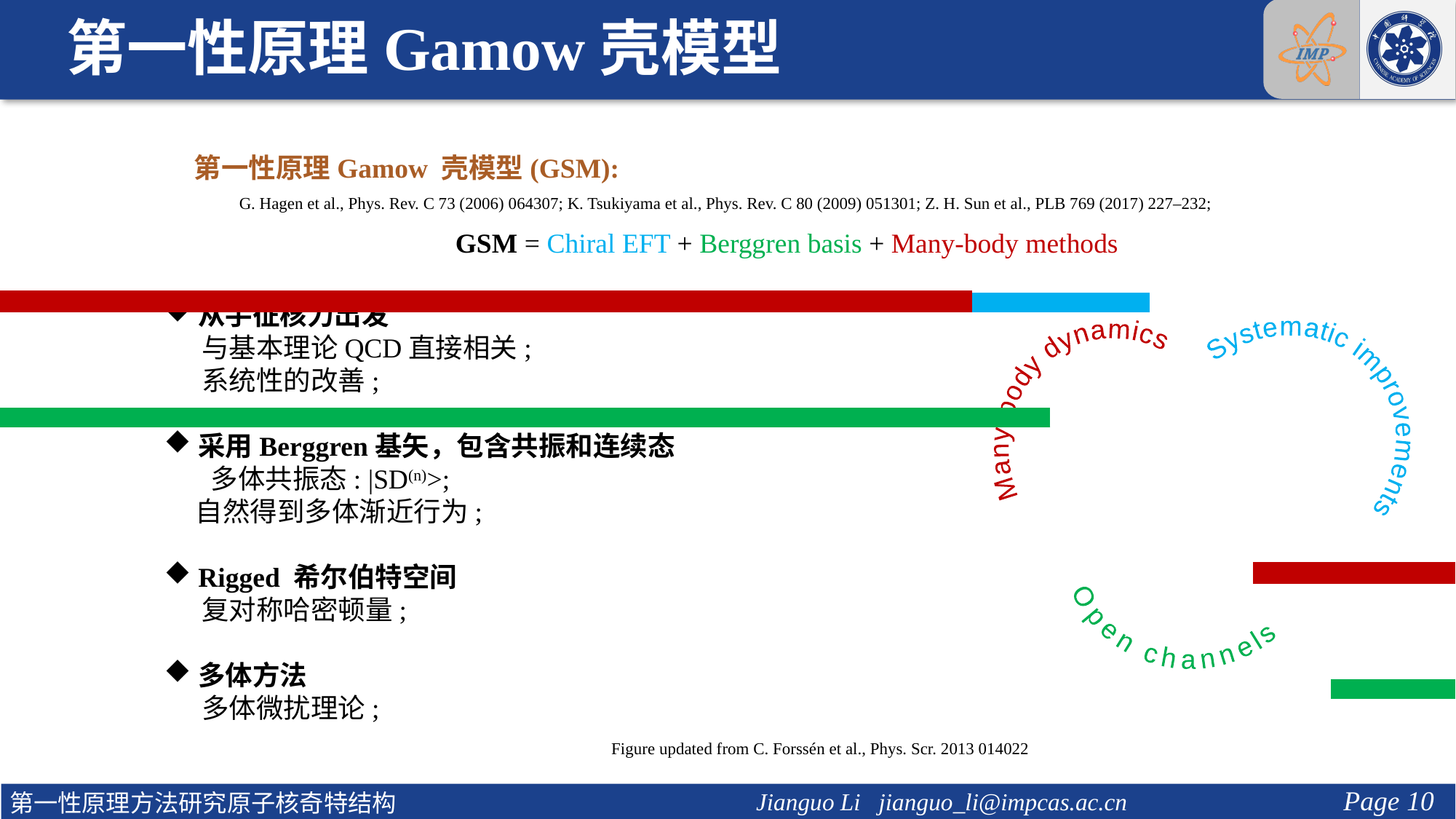

第一性原理Gamow壳模型
第一性原理Gamow 壳模型(GSM):
G. Hagen et al., Phys. Rev. C 73 (2006) 064307; K. Tsukiyama et al., Phys. Rev. C 80 (2009) 051301; Z. H. Sun et al., PLB 769 (2017) 227–232;
GSM = Chiral EFT + Berggren basis + Many-body methods
从手征核力出发
     与基本理论QCD直接相关;
     系统性的改善;

采用Berggren基矢，包含共振和连续态    多体共振态: |SD(n)>;
    自然得到多体渐近行为;

Rigged 希尔伯特空间
     复对称哈密顿量;

多体方法
     多体微扰理论;

    Systematic improvements
    Many-body dynamics
       Open channels
Figure updated from C. Forssén et al., Phys. Scr. 2013 014022
Page 10